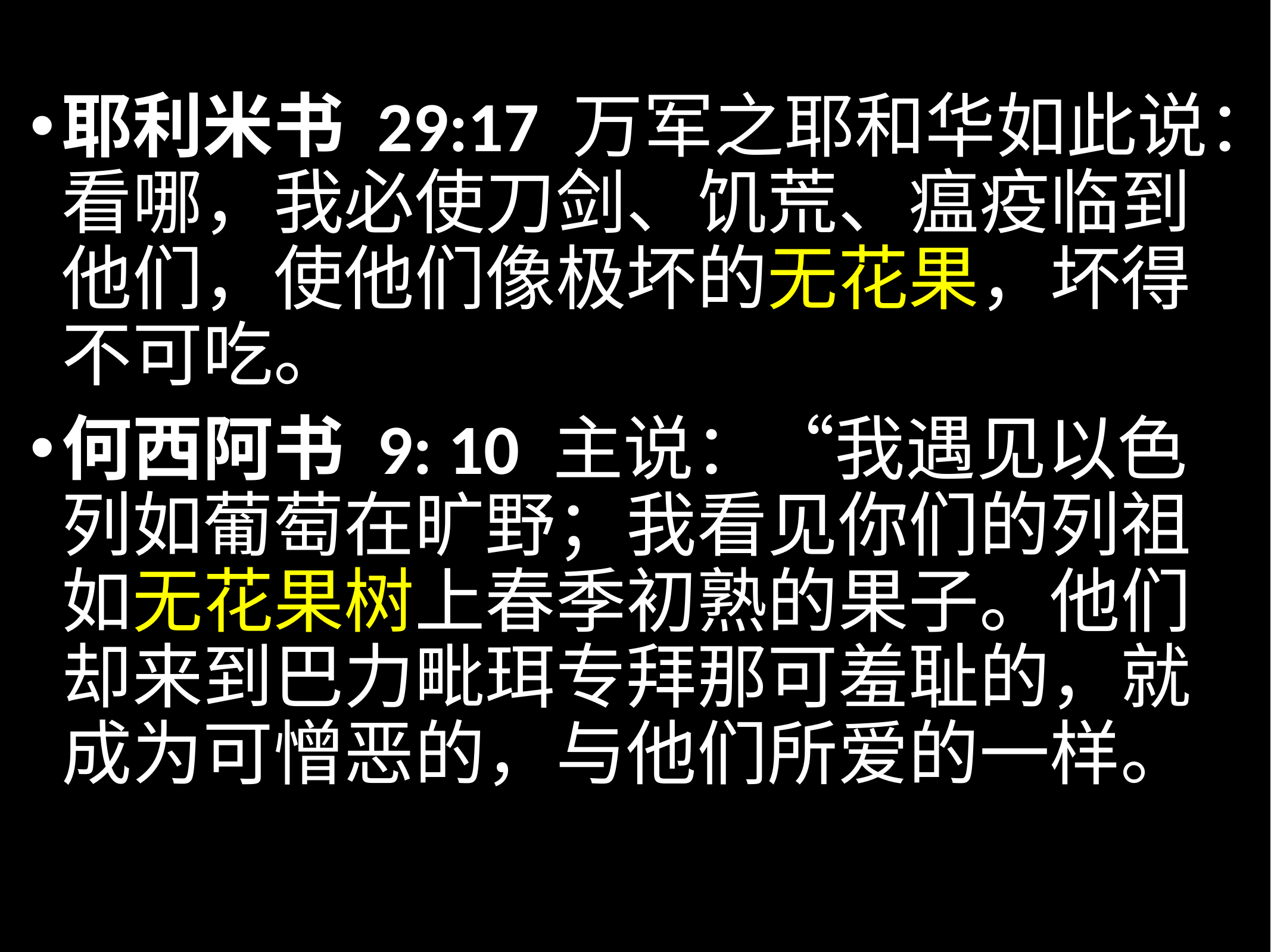

耶利米书 29:17 万军之耶和华如此说：看哪，我必使刀剑、饥荒、瘟疫临到他们，使他们像极坏的无花果，坏得不可吃。
何西阿书 9: 10 主说：“我遇见以色列如葡萄在旷野；我看见你们的列祖如无花果树上春季初熟的果子。他们却来到巴力毗珥专拜那可羞耻的，就成为可憎恶的，与他们所爱的一样。